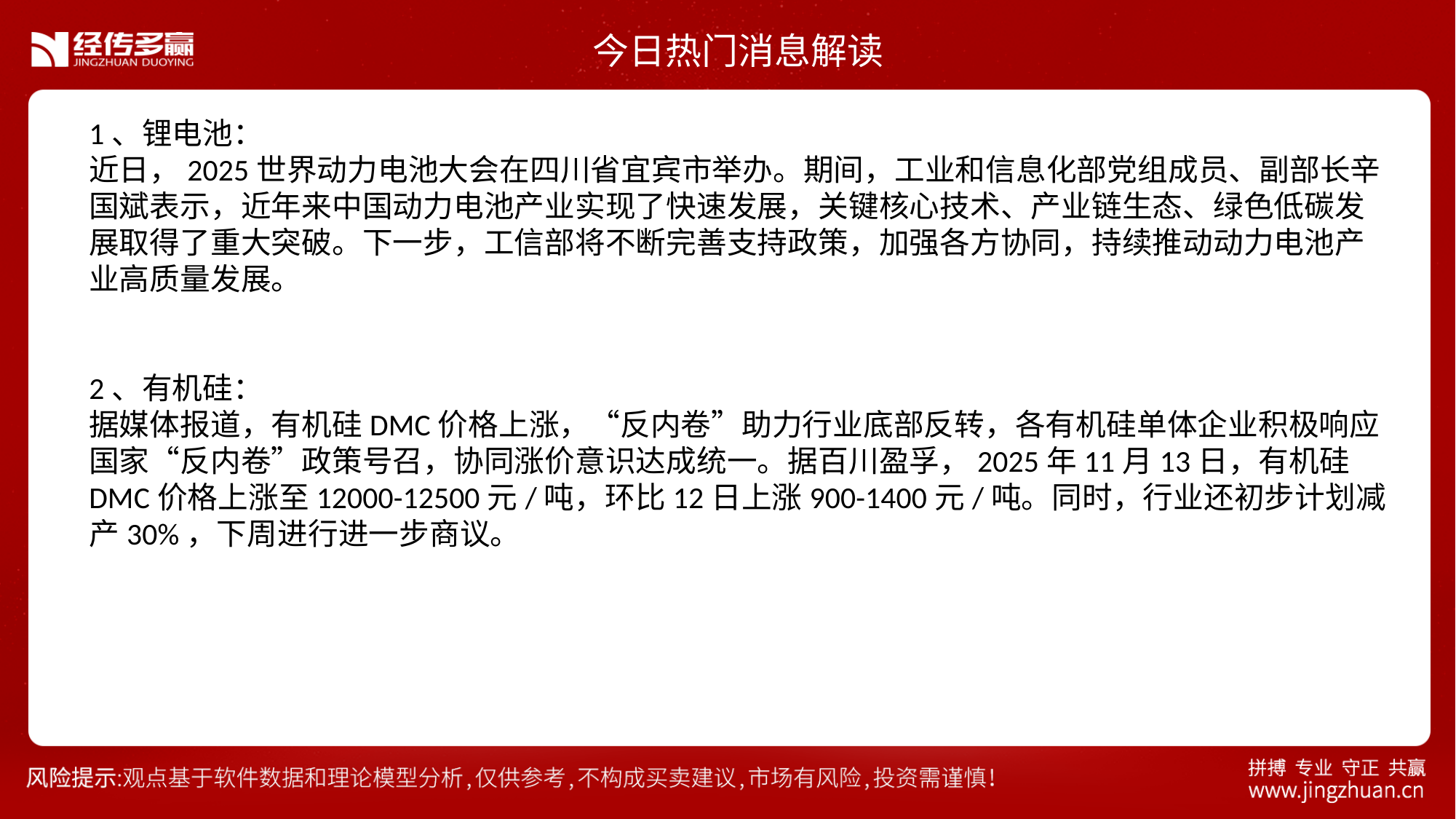

今日热门消息解读
1、锂电池：
近日，2025世界动力电池大会在四川省宜宾市举办。期间，工业和信息化部党组成员、副部长辛国斌表示，近年来中国动力电池产业实现了快速发展，关键核心技术、产业链生态、绿色低碳发展取得了重大突破。下一步，工信部将不断完善支持政策，加强各方协同，持续推动动力电池产业高质量发展。

2、有机硅：
据媒体报道，有机硅DMC价格上涨，“反内卷”助力行业底部反转，各有机硅单体企业积极响应国家“反内卷”政策号召，协同涨价意识达成统一。据百川盈孚，2025年11月13日，有机硅DMC价格上涨至12000-12500元/吨，环比12日上涨900-1400元/吨。同时，行业还初步计划减产30%，下周进行进一步商议。